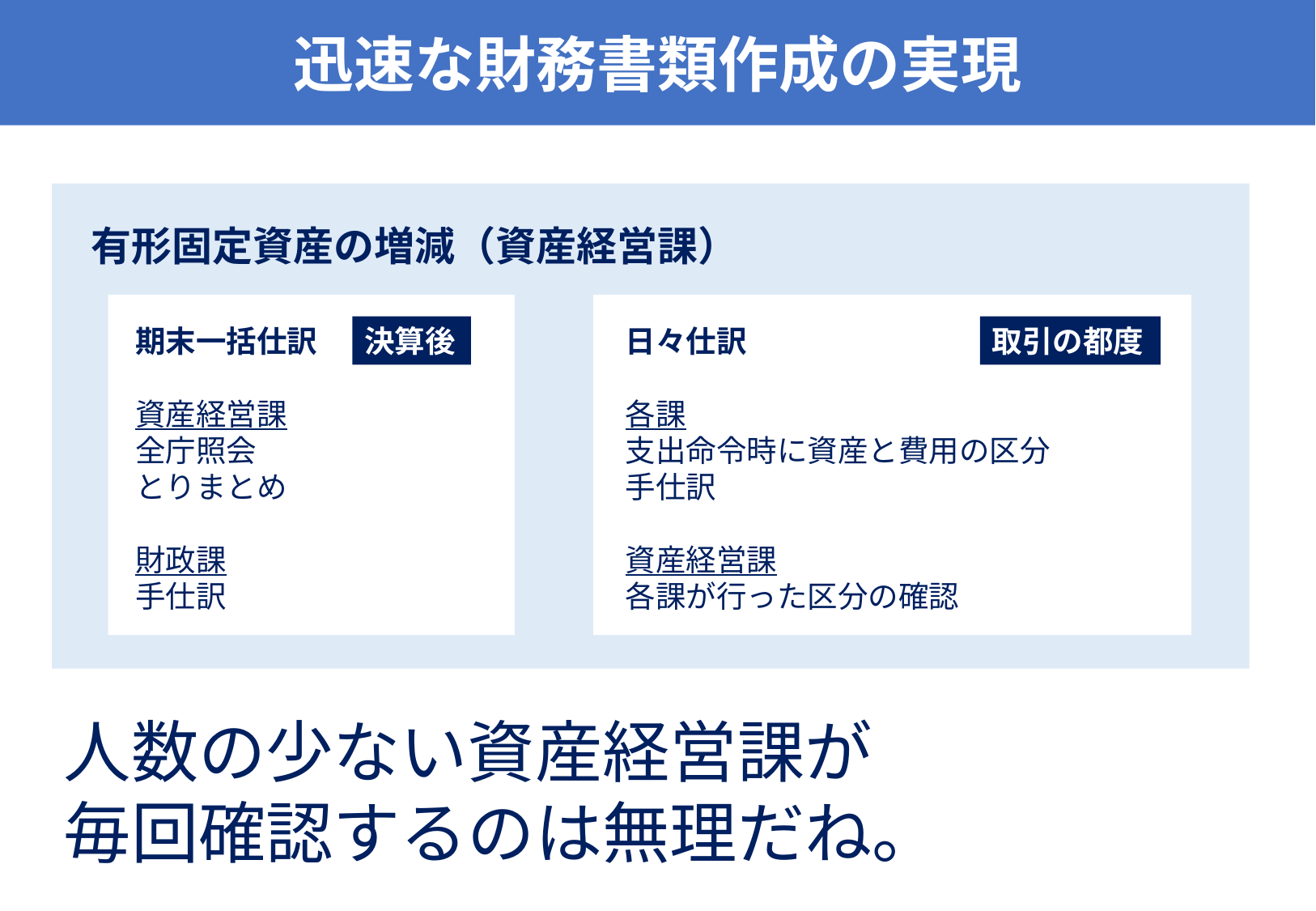

迅速な財務書類作成の実現

有形固定資産の増減（資産経営課）

決算後
日々仕訳

各課
支出命令時に資産と費用の区分
手仕訳

資産経営課
各課が行った区分の確認
取引の都度
期末一括仕訳

資産経営課
全庁照会
とりまとめ

財政課
手仕訳
人数の少ない資産経営課が毎回確認するのは無理だね。